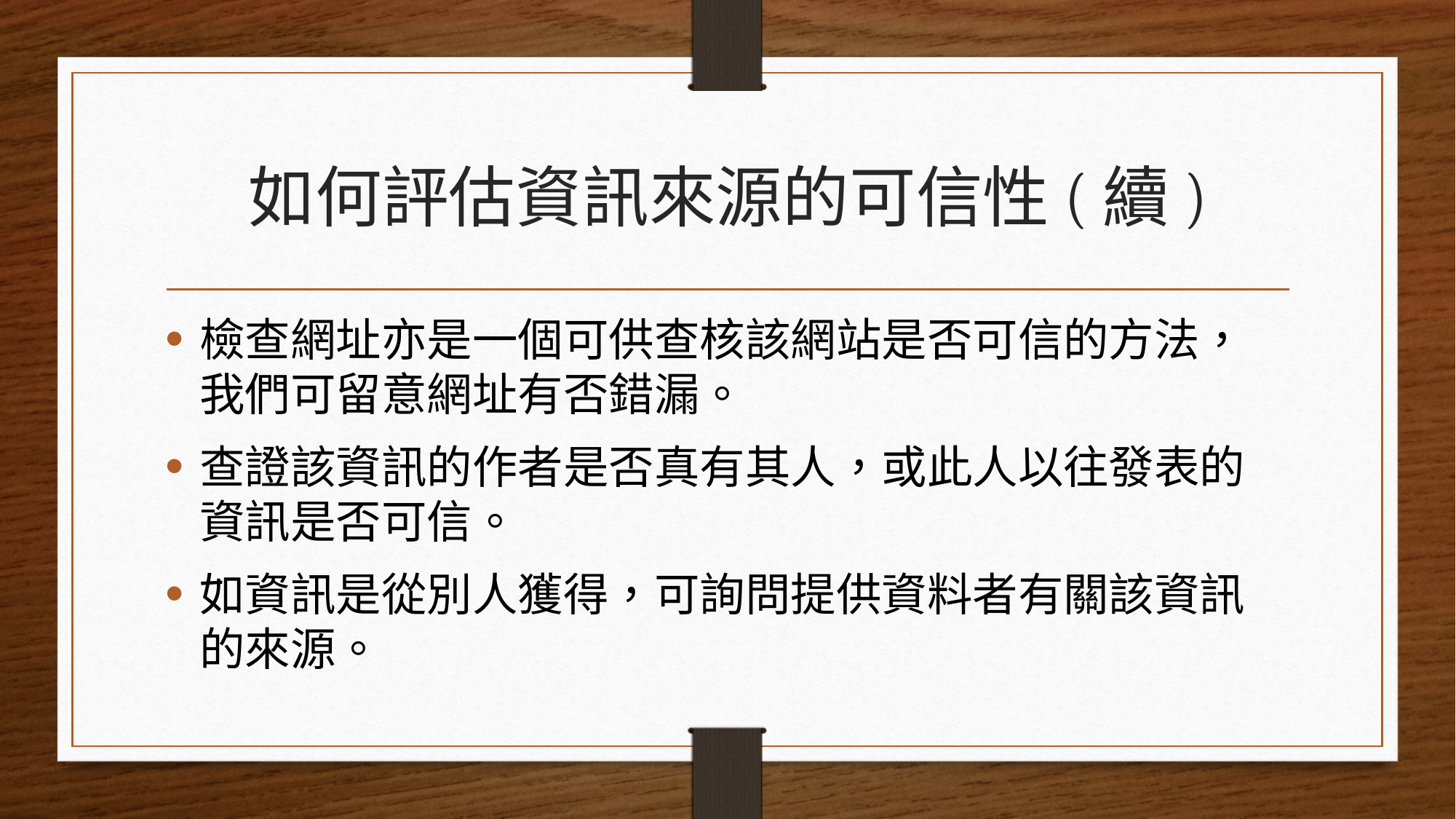

# 如何評估資訊來源的可信性(續)
檢查網址亦是一個可供查核該網站是否可信的方法，我們可留意網址有否錯漏。
查證該資訊的作者是否真有其人，或此人以往發表的資訊是否可信。
如資訊是從別人獲得，可詢問提供資料者有關該資訊的來源。